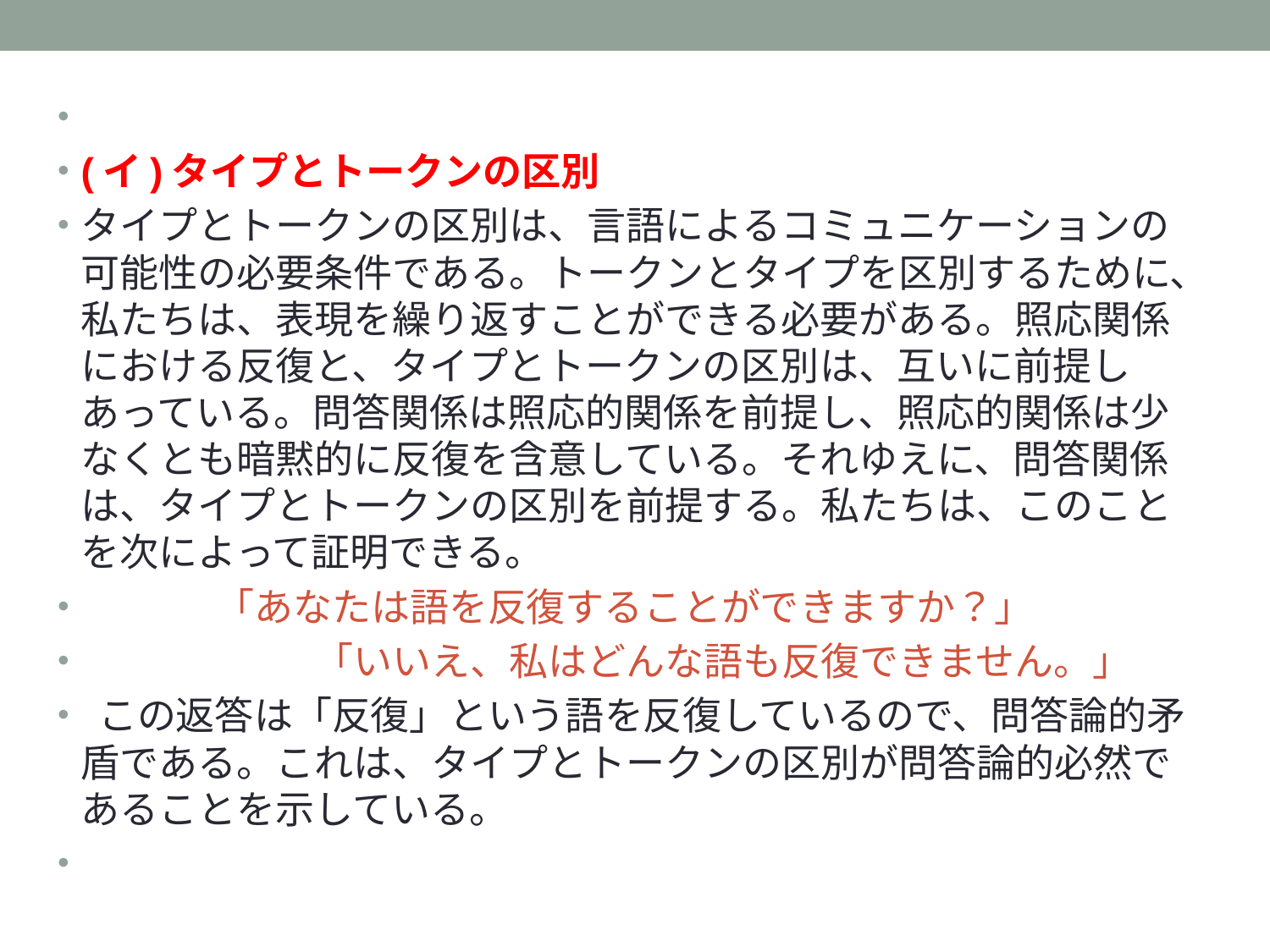

(イ)タイプとトークンの区別
タイプとトークンの区別は、言語によるコミュニケーションの可能性の必要条件である。トークンとタイプを区別するために、私たちは、表現を繰り返すことができる必要がある。照応関係における反復と、タイプとトークンの区別は、互いに前提しあっている。問答関係は照応的関係を前提し、照応的関係は少なくとも暗黙的に反復を含意している。それゆえに、問答関係は、タイプとトークンの区別を前提する。私たちは、このことを次によって証明できる。
 　　　「あなたは語を反復することができますか？」
　　　　　　「いいえ、私はどんな語も反復できません。」
 この返答は「反復」という語を反復しているので、問答論的矛盾である。これは、タイプとトークンの区別が問答論的必然であることを示している。